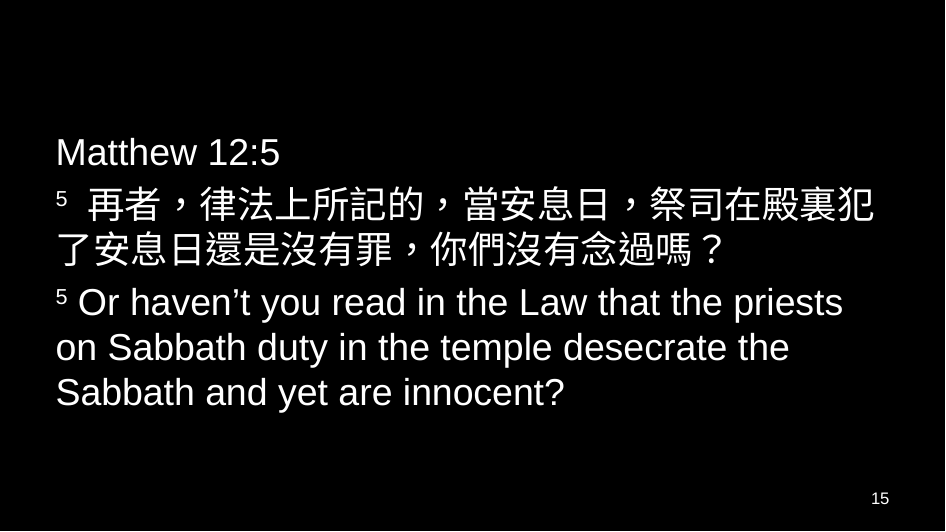

#
Matthew 12:5
5 再者，律法上所記的，當安息日，祭司在殿裏犯了安息日還是沒有罪，你們沒有念過嗎？
5 Or haven’t you read in the Law that the priests on Sabbath duty in the temple desecrate the Sabbath and yet are innocent?
15